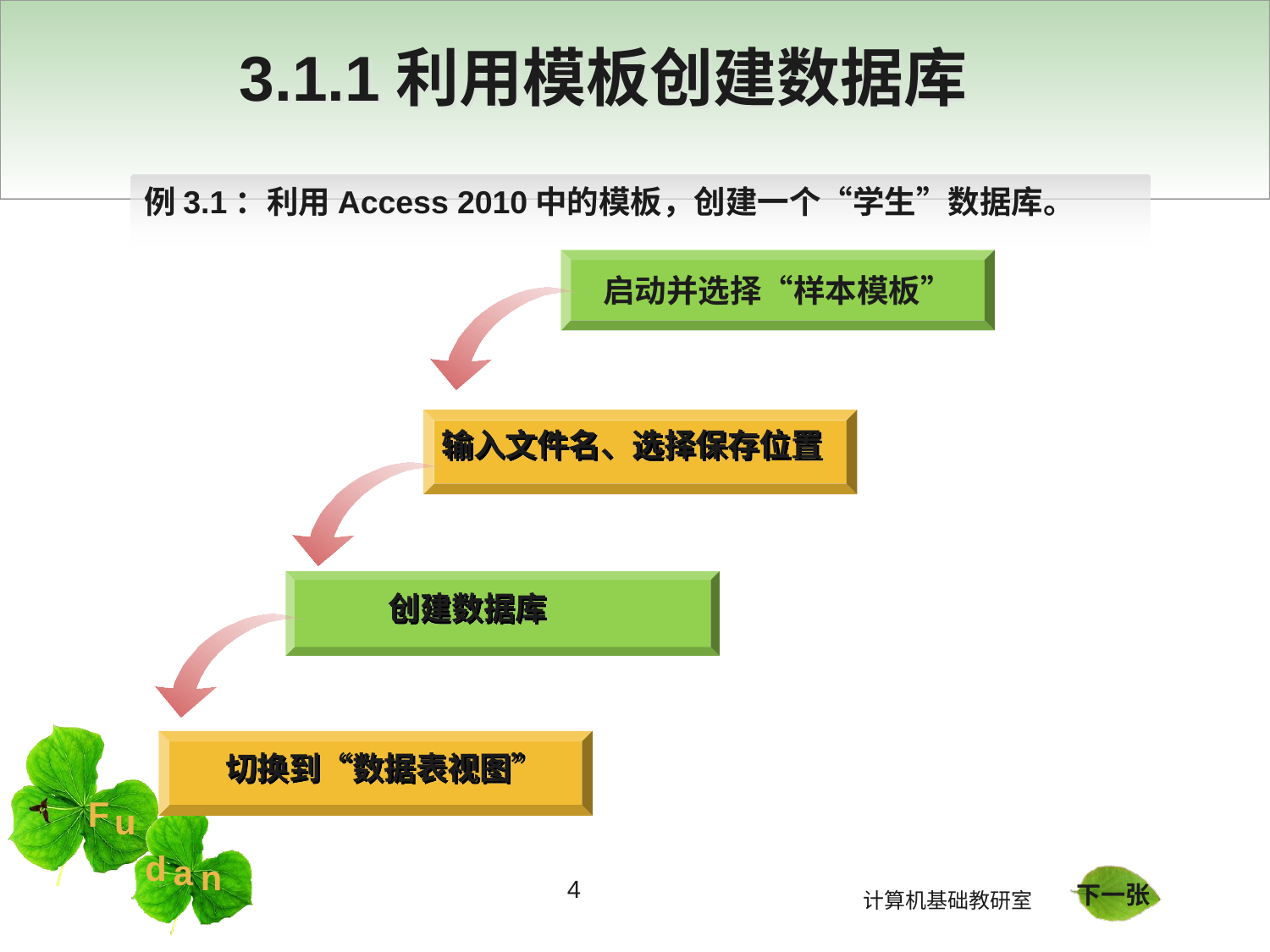

# 3.1.1利用模板创建数据库
例3.1：利用Access 2010中的模板，创建一个“学生”数据库。
启动并选择“样本模板”

输入文件名、选择保存位置

创建数据库

切换到“数据表视图”
4
下一张